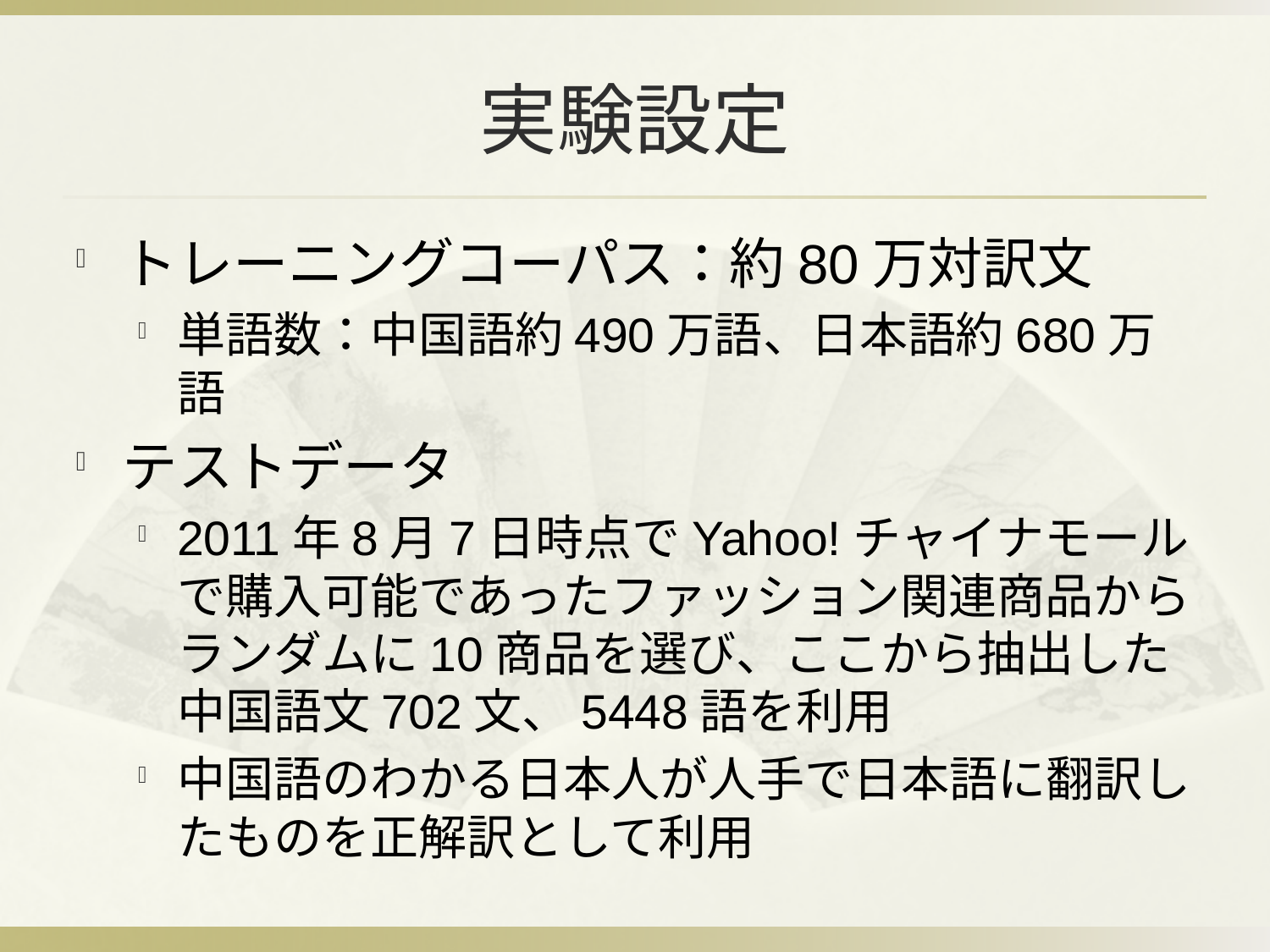

# 実験設定
トレーニングコーパス：約80万対訳文
単語数：中国語約490万語、日本語約680万語
テストデータ
2011年8月7日時点でYahoo!チャイナモールで購入可能であったファッション関連商品からランダムに10商品を選び、ここから抽出した中国語文702文、5448語を利用
中国語のわかる日本人が人手で日本語に翻訳したものを正解訳として利用